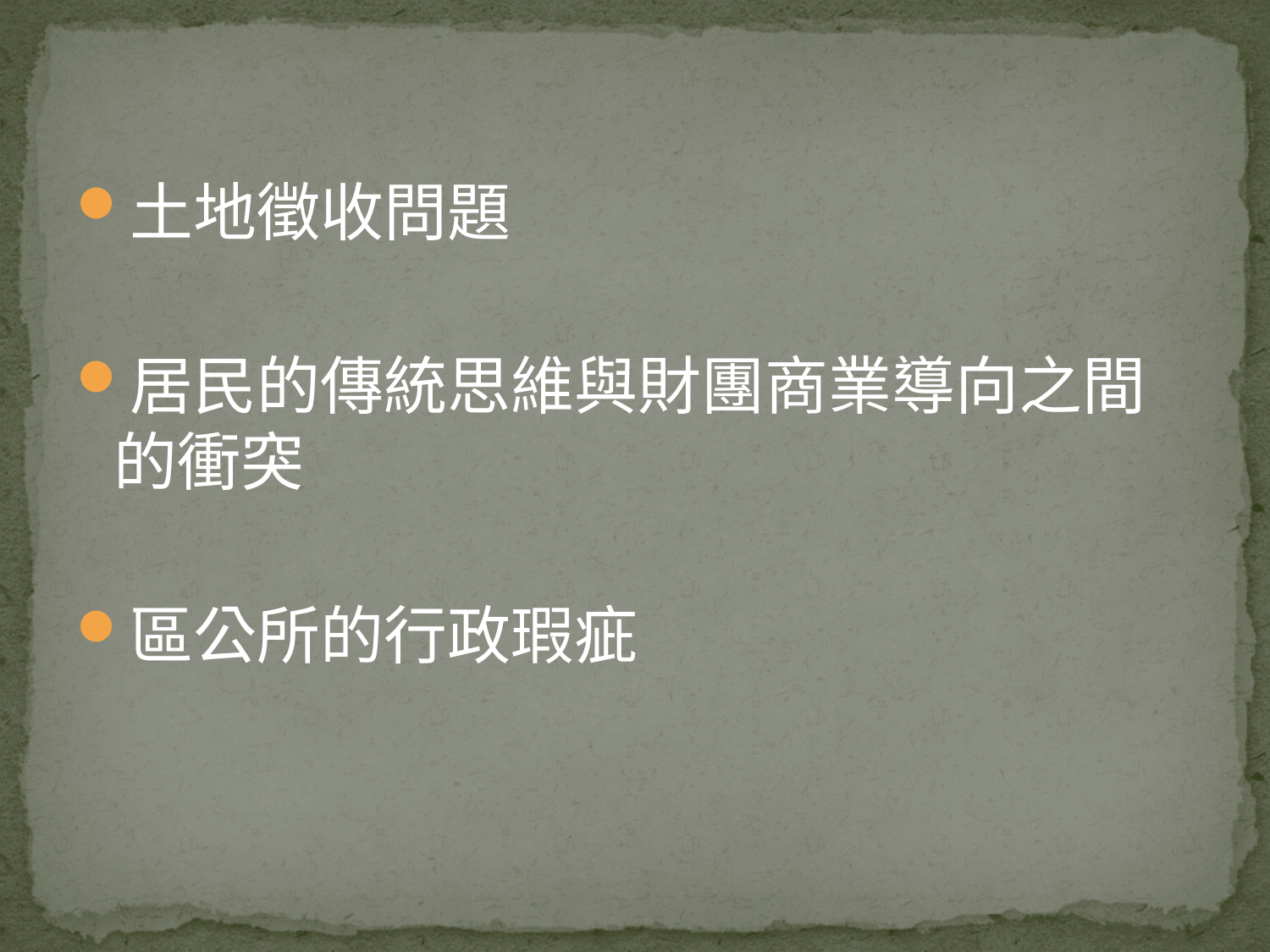

土地徵收問題

居民的傳統思維與財團商業導向之間的衝突

區公所的行政瑕疵